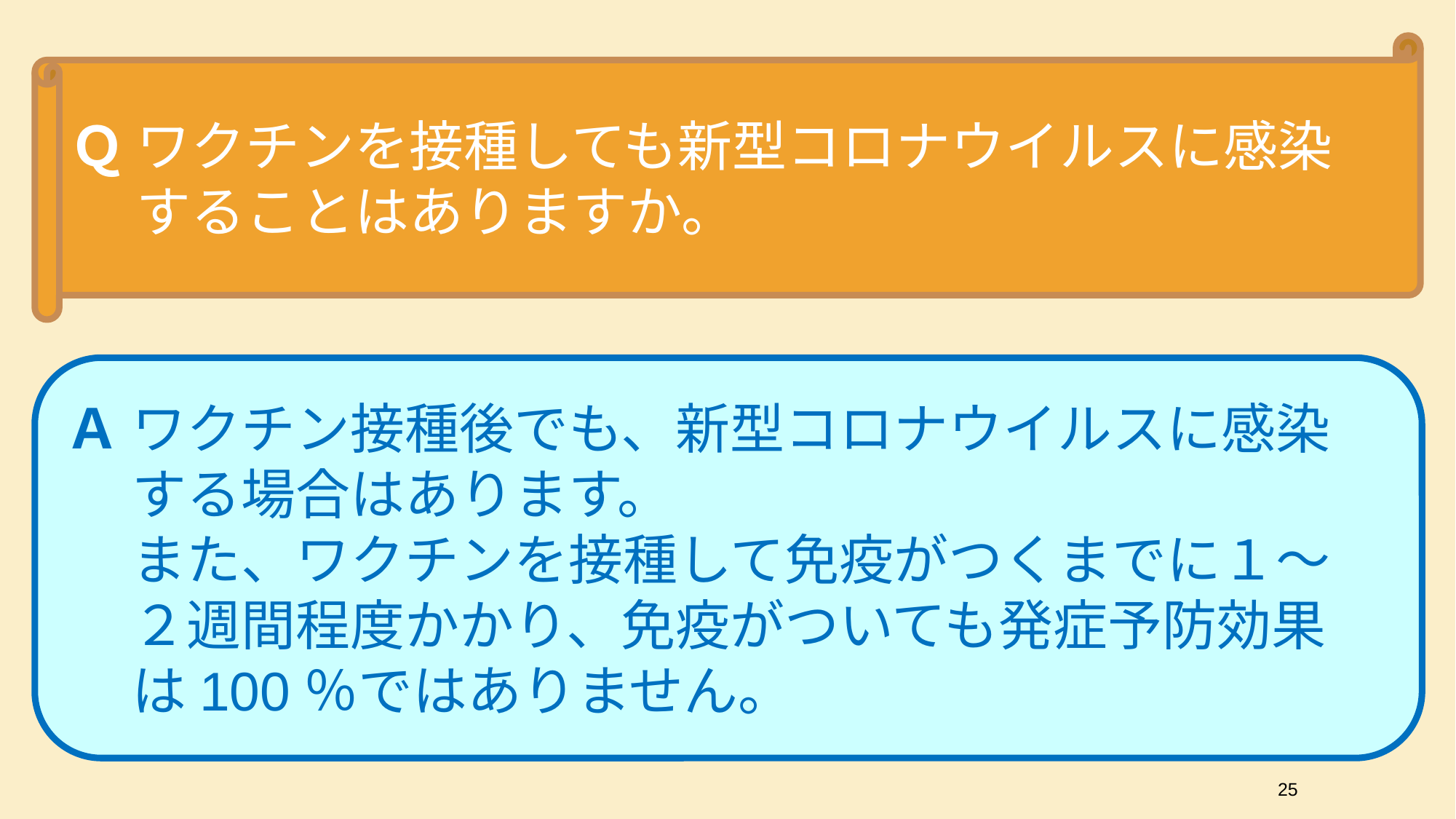

Ｑ ワクチンを接種しても新型コロナウイルスに感染
　 することはありますか。
Ａ ワクチン接種後でも、新型コロナウイルスに感染
　 する場合はあります。
　 また、ワクチンを接種して免疫がつくまでに１～
　 ２週間程度かかり、免疫がついても発症予防効果
　 は100％ではありません。
25